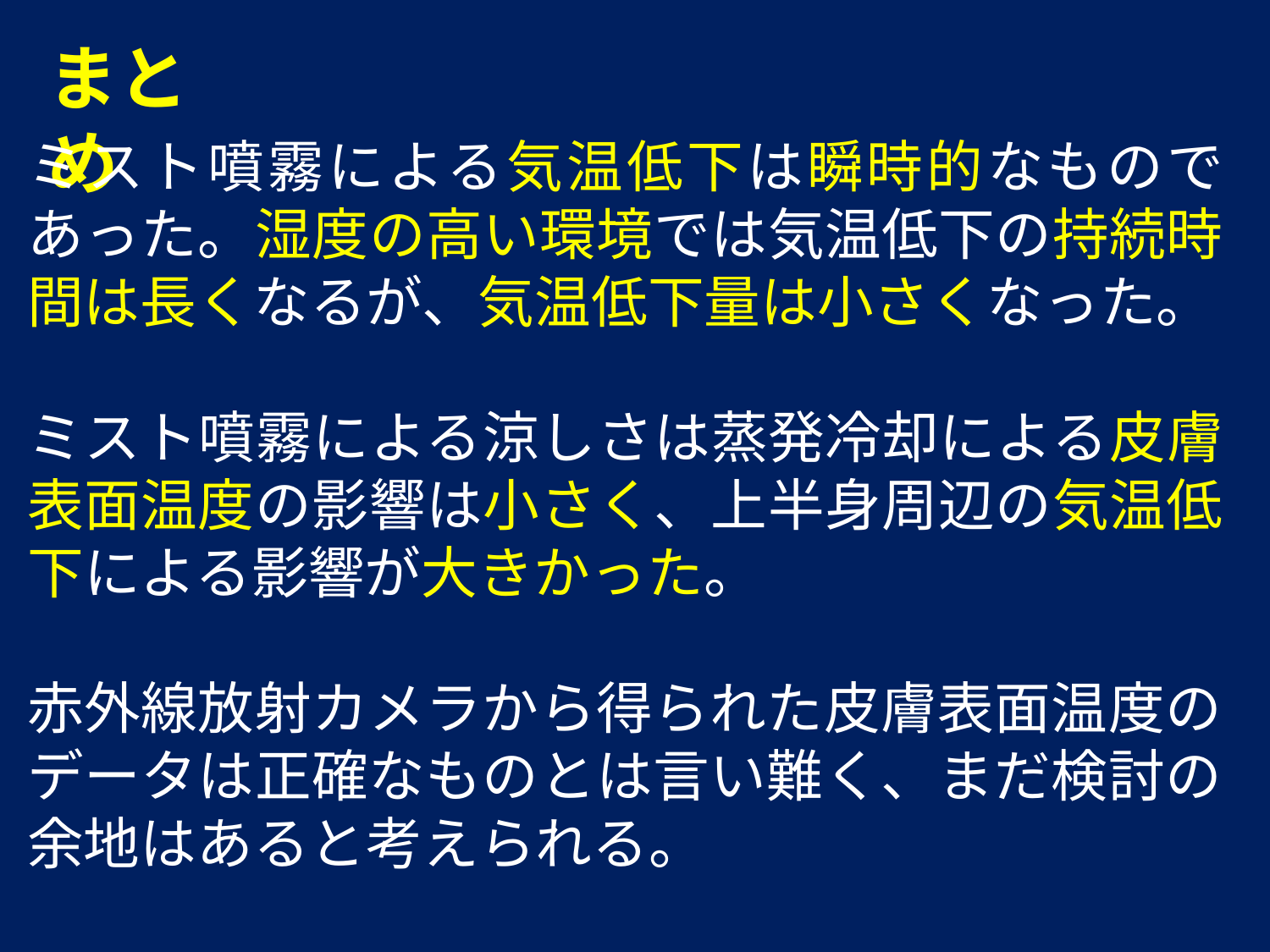

まとめ
ミスト噴霧による気温低下は瞬時的なものであった。湿度の高い環境では気温低下の持続時間は長くなるが、気温低下量は小さくなった。

ミスト噴霧による涼しさは蒸発冷却による皮膚表面温度の影響は小さく、上半身周辺の気温低下による影響が大きかった。

赤外線放射カメラから得られた皮膚表面温度のデータは正確なものとは言い難く、まだ検討の余地はあると考えられる。